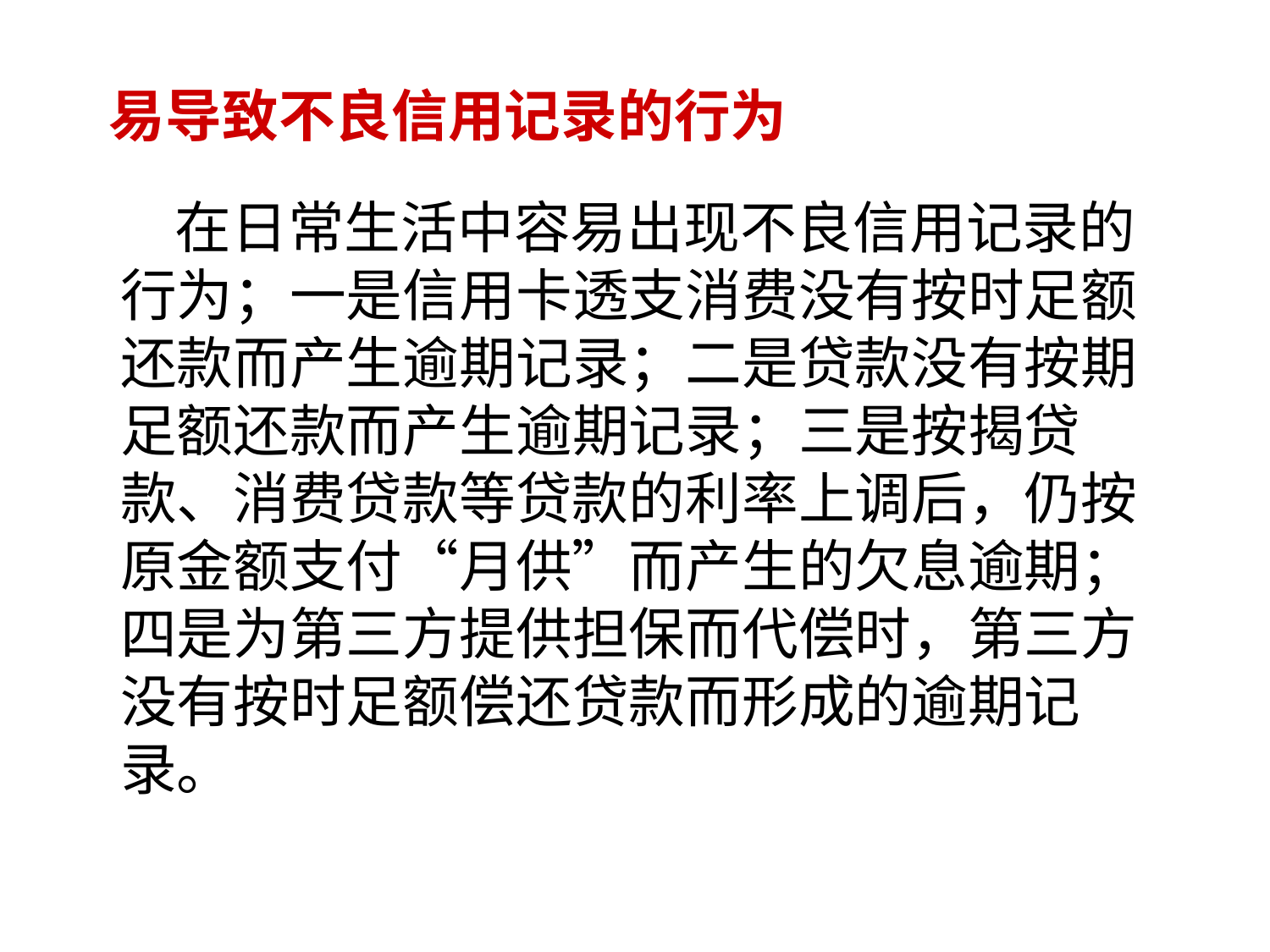

# 易导致不良信用记录的行为
       在日常生活中容易出现不良信用记录的行为；一是信用卡透支消费没有按时足额还款而产生逾期记录；二是贷款没有按期足额还款而产生逾期记录；三是按揭贷款、消费贷款等贷款的利率上调后，仍按原金额支付“月供”而产生的欠息逾期；四是为第三方提供担保而代偿时，第三方没有按时足额偿还贷款而形成的逾期记录。